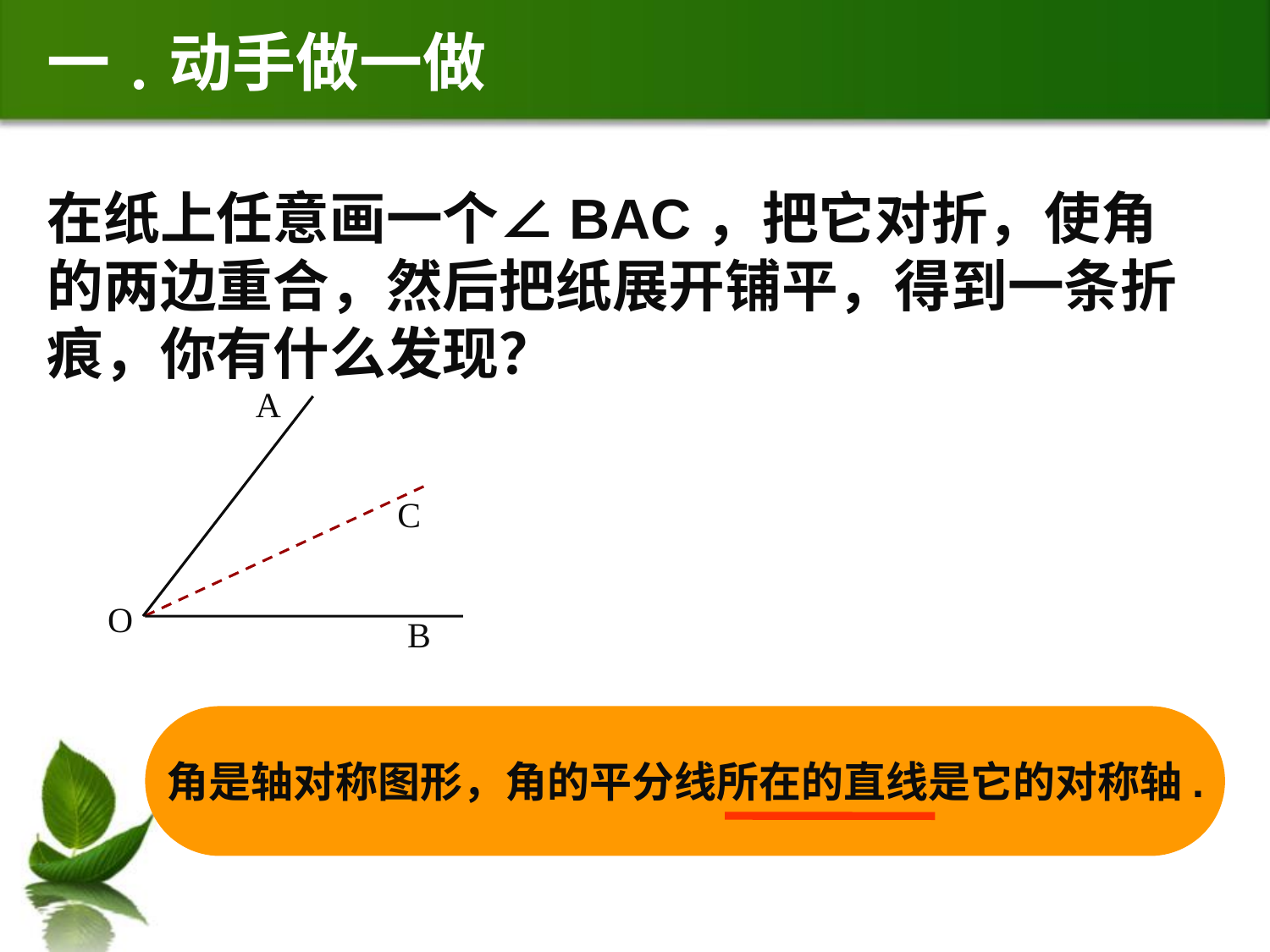

一.动手做一做
在纸上任意画一个∠BAC，把它对折，使角的两边重合，然后把纸展开铺平，得到一条折痕，你有什么发现？
A

O

B

C
角是轴对称图形，角的平分线所在的直线是它的对称轴.